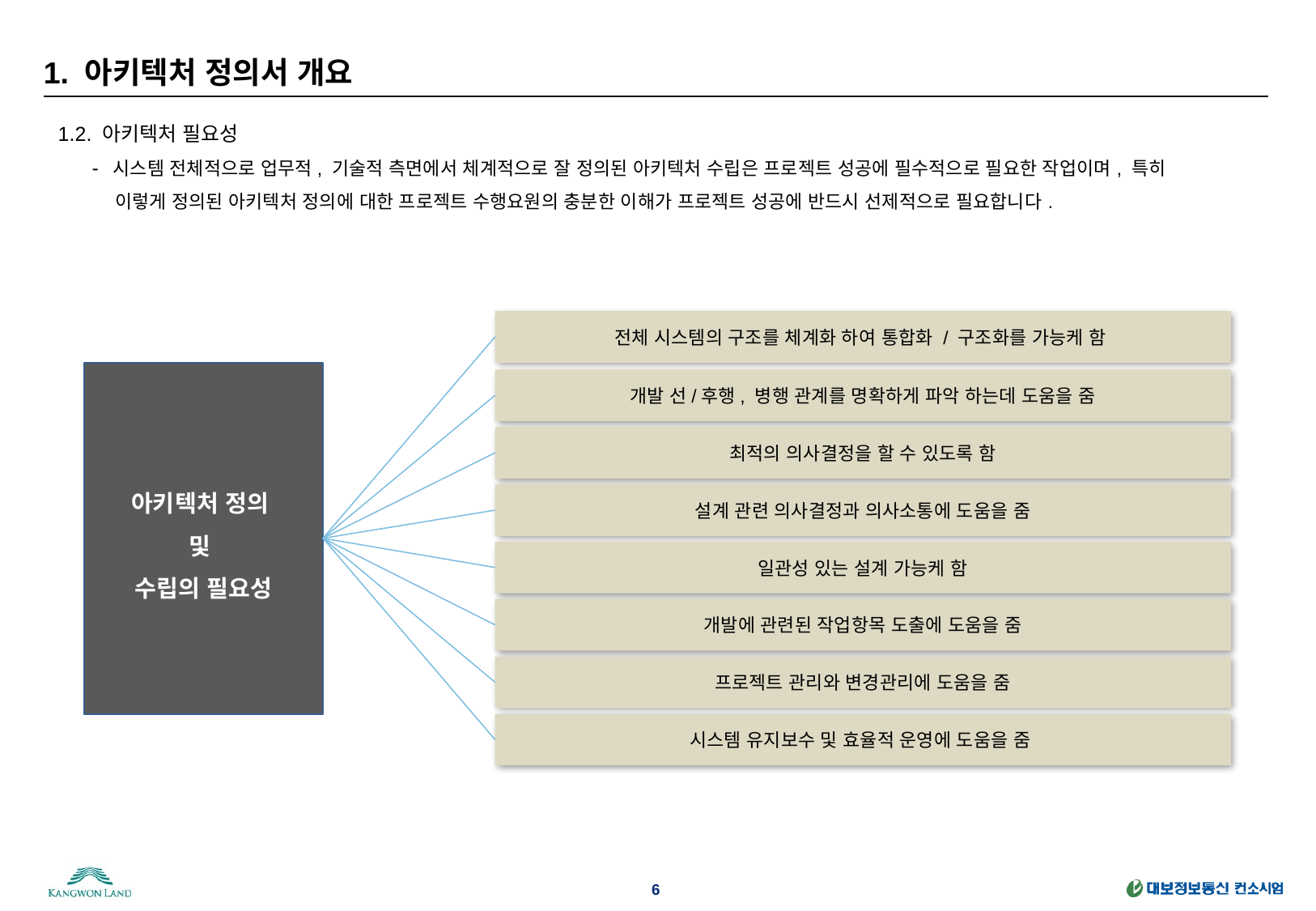

# 1. 아키텍처 정의서 개요
1.2. 아키텍처 필요성
      -  시스템 전체적으로 업무적, 기술적 측면에서 체계적으로 잘 정의된 아키텍처 수립은 프로젝트 성공에 필수적으로 필요한 작업이며, 특히
          이렇게 정의된 아키텍처 정의에 대한 프로젝트 수행요원의 충분한 이해가 프로젝트 성공에 반드시 선제적으로 필요합니다.

전체 시스템의 구조를 체계화 하여 통합화 / 구조화를 가능케 함
아키텍처 정의
및
수립의 필요성
개발 선/후행, 병행 관계를 명확하게 파악 하는데 도움을 줌
최적의 의사결정을 할 수 있도록 함
설계 관련 의사결정과 의사소통에 도움을 줌
일관성 있는 설계 가능케 함
개발에 관련된 작업항목 도출에 도움을 줌
프로젝트 관리와 변경관리에 도움을 줌
시스템 유지보수 및 효율적 운영에 도움을 줌
6